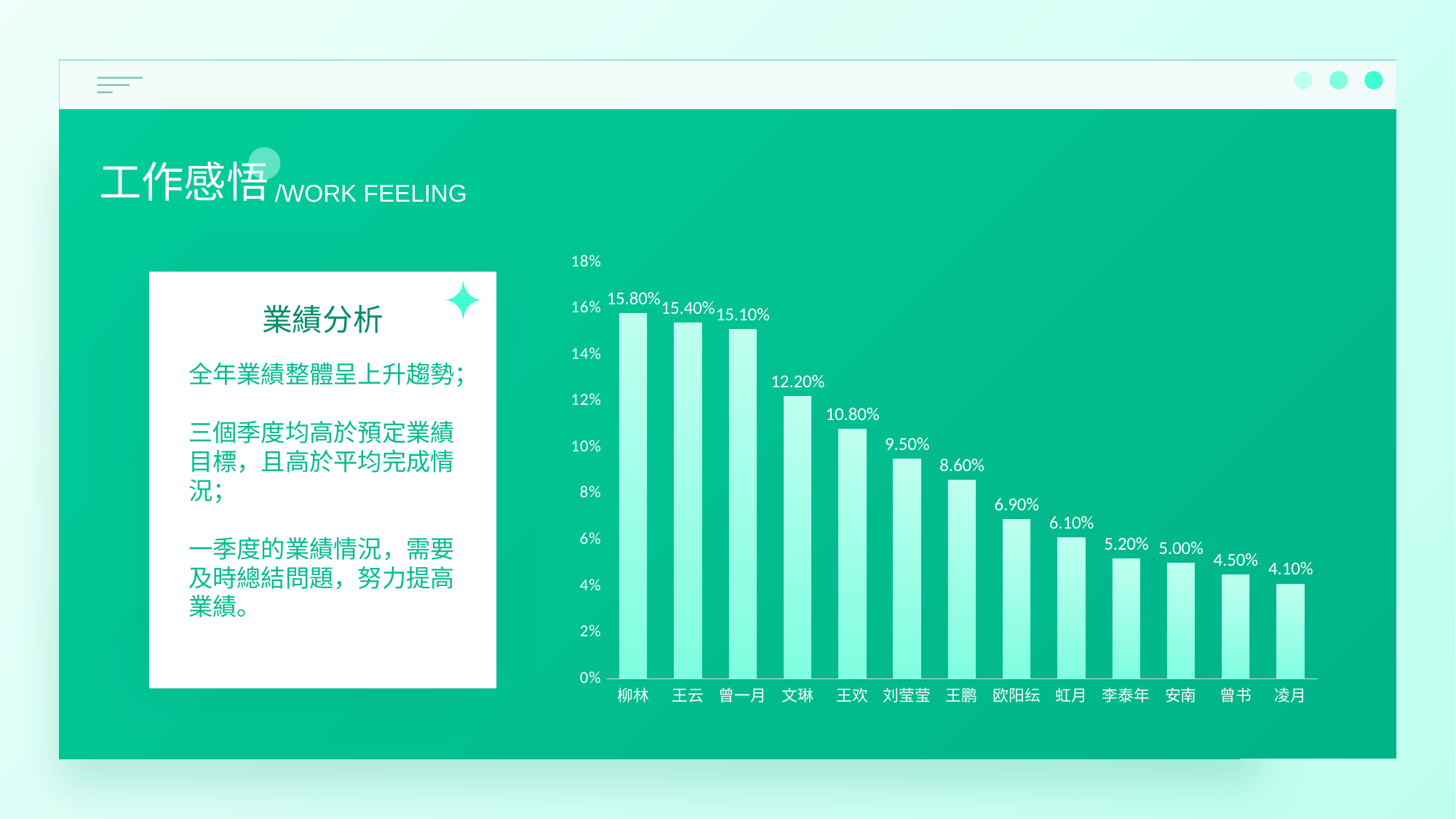

工作感悟
/WORK FEELING

### Chart

| Category | 系列 1 |
|---|---|
| 柳林 | 0.158 |
| 王云 | 0.154 |
| 曾一月 | 0.151 |
| 文琳 | 0.122 |
| 王欢 | 0.108 |
| 刘莹莹 | 0.095 |
| 王鹏 | 0.086 |
| 欧阳纭 | 0.069 |
| 虹月 | 0.061 |
| 李泰年 | 0.052 |
| 安南 | 0.05 |
| 曾书 | 0.045 |
| 凌月 | 0.041 |

業績分析
全年業績整體呈上升趨勢；

三個季度均高於預定業績目標，且高於平均完成情況；

一季度的業績情況，需要及時總結問題，努力提高業績。